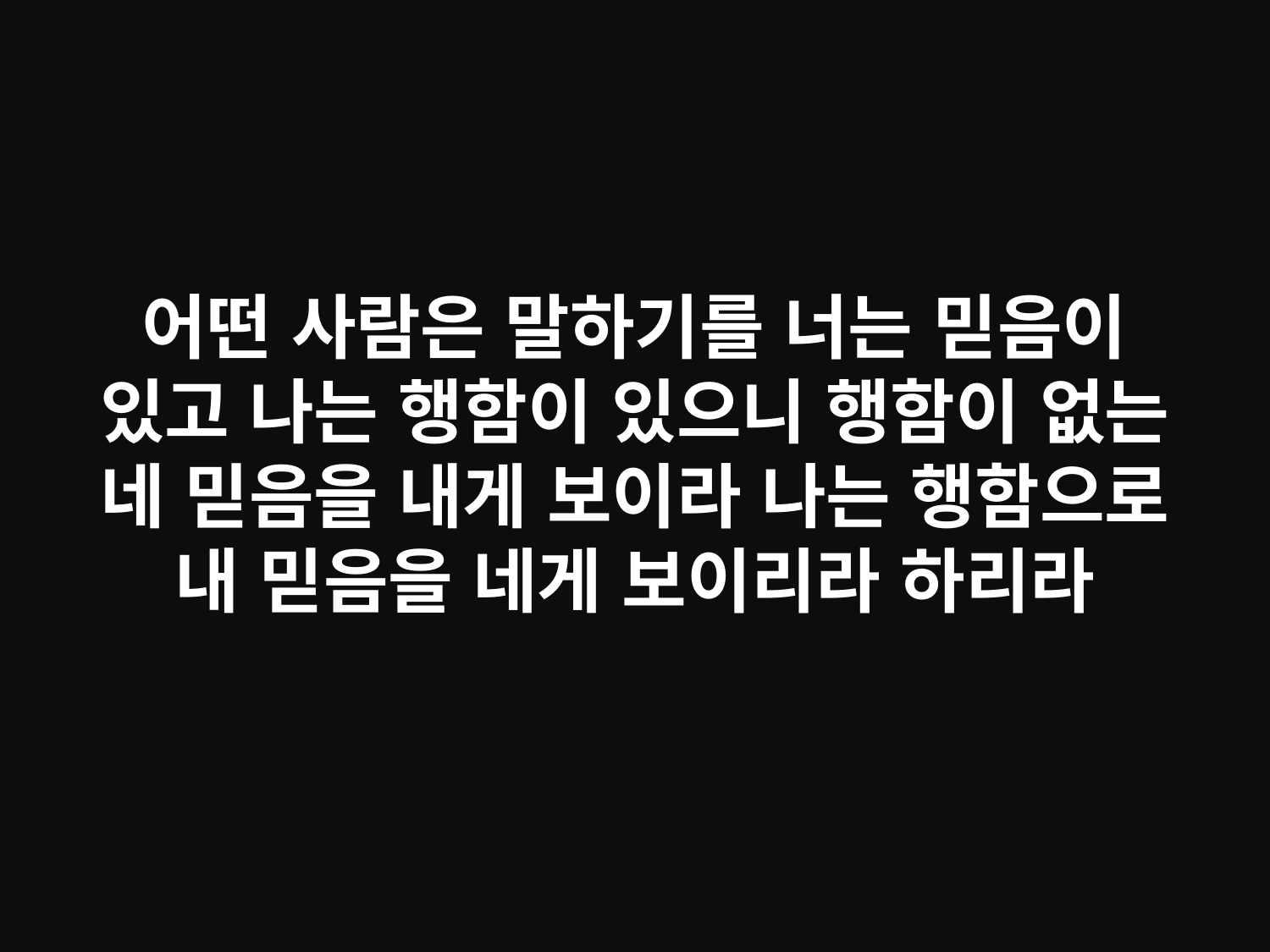

# 어떤 사람은 말하기를 너는 믿음이 있고 나는 행함이 있으니 행함이 없는 네 믿음을 내게 보이라 나는 행함으로 내 믿음을 네게 보이리라 하리라